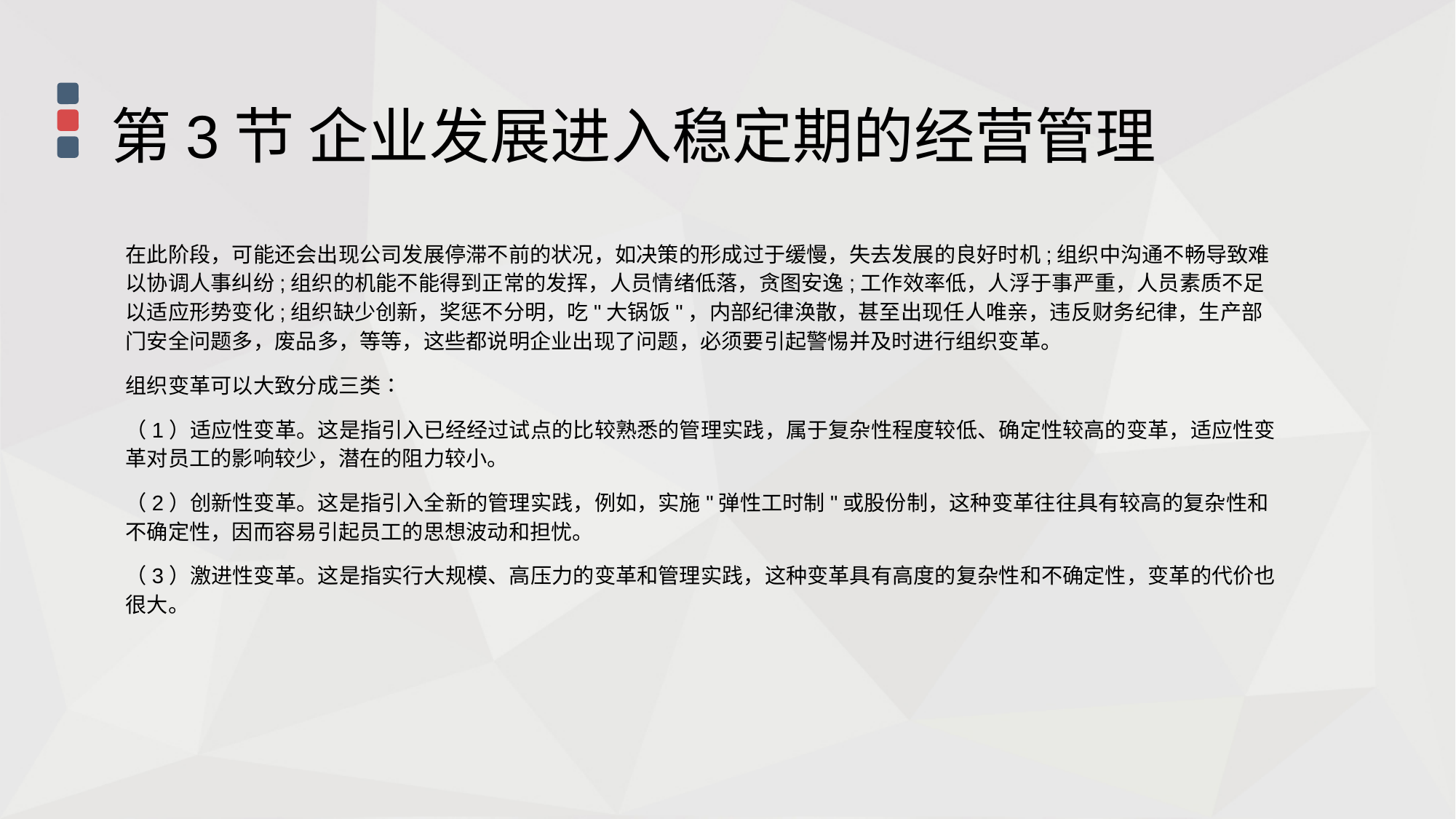

第3节 企业发展进入稳定期的经营管理
在此阶段，可能还会出现公司发展停滞不前的状况，如决策的形成过于缓慢，失去发展的良好时机;组织中沟通不畅导致难以协调人事纠纷;组织的机能不能得到正常的发挥，人员情绪低落，贪图安逸;工作效率低，人浮于事严重，人员素质不足以适应形势变化;组织缺少创新，奖惩不分明，吃"大锅饭"，内部纪律涣散，甚至出现任人唯亲，违反财务纪律，生产部门安全问题多，废品多，等等，这些都说明企业出现了问题，必须要引起警惕并及时进行组织变革。
组织变革可以大致分成三类∶
（1）适应性变革。这是指引入已经经过试点的比较熟悉的管理实践，属于复杂性程度较低、确定性较高的变革，适应性变革对员工的影响较少，潜在的阻力较小。
（2）创新性变革。这是指引入全新的管理实践，例如，实施"弹性工时制"或股份制，这种变革往往具有较高的复杂性和不确定性，因而容易引起员工的思想波动和担忧。
（3）激进性变革。这是指实行大规模、高压力的变革和管理实践，这种变革具有高度的复杂性和不确定性，变革的代价也很大。